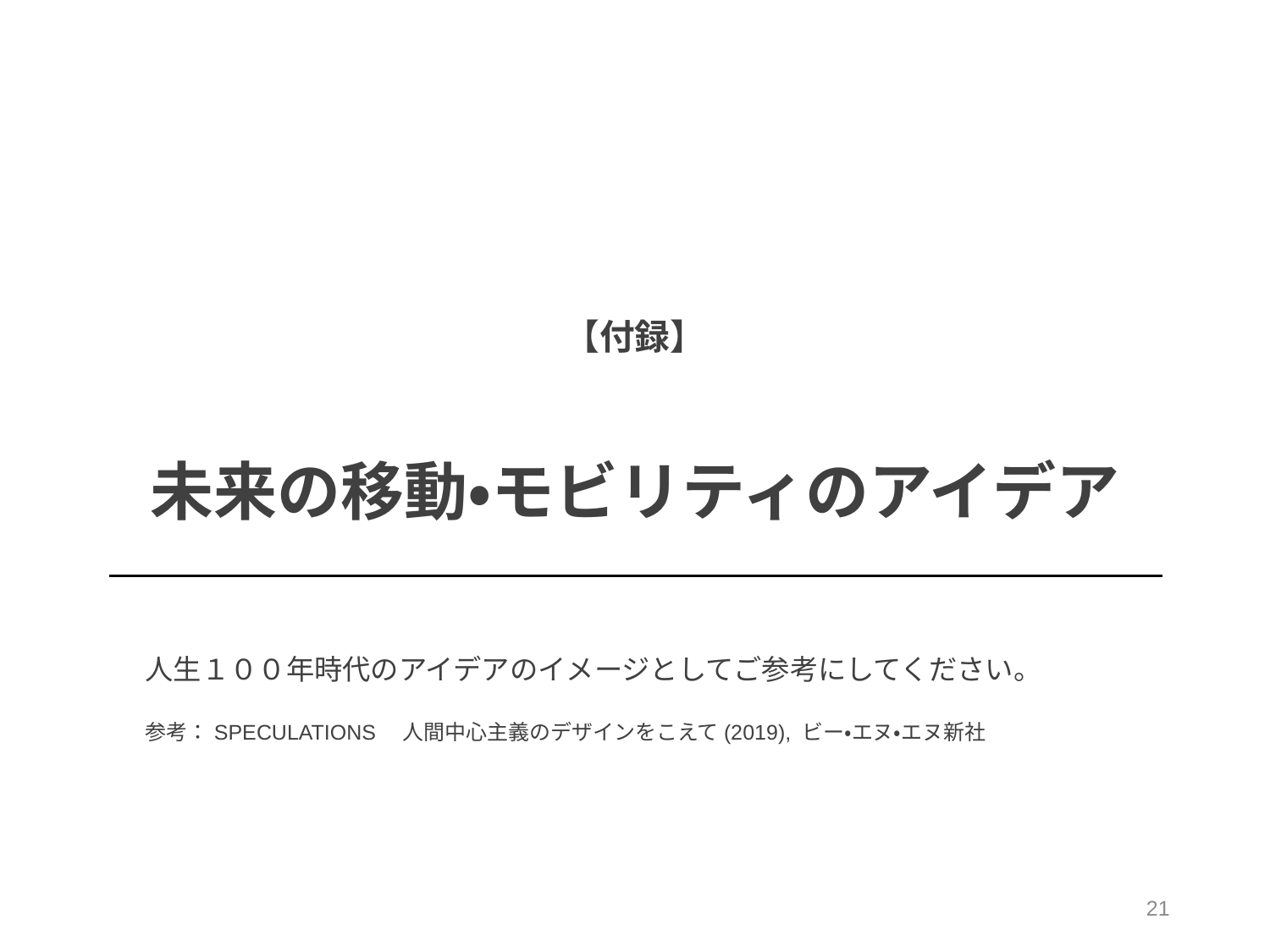

【付録】
未来の移動・モビリティのアイデア
人生１００年時代のアイデアのイメージとしてご参考にしてください。

参考：SPECULATIONS　人間中心主義のデザインをこえて(2019), ビー・エヌ・エヌ新社
21